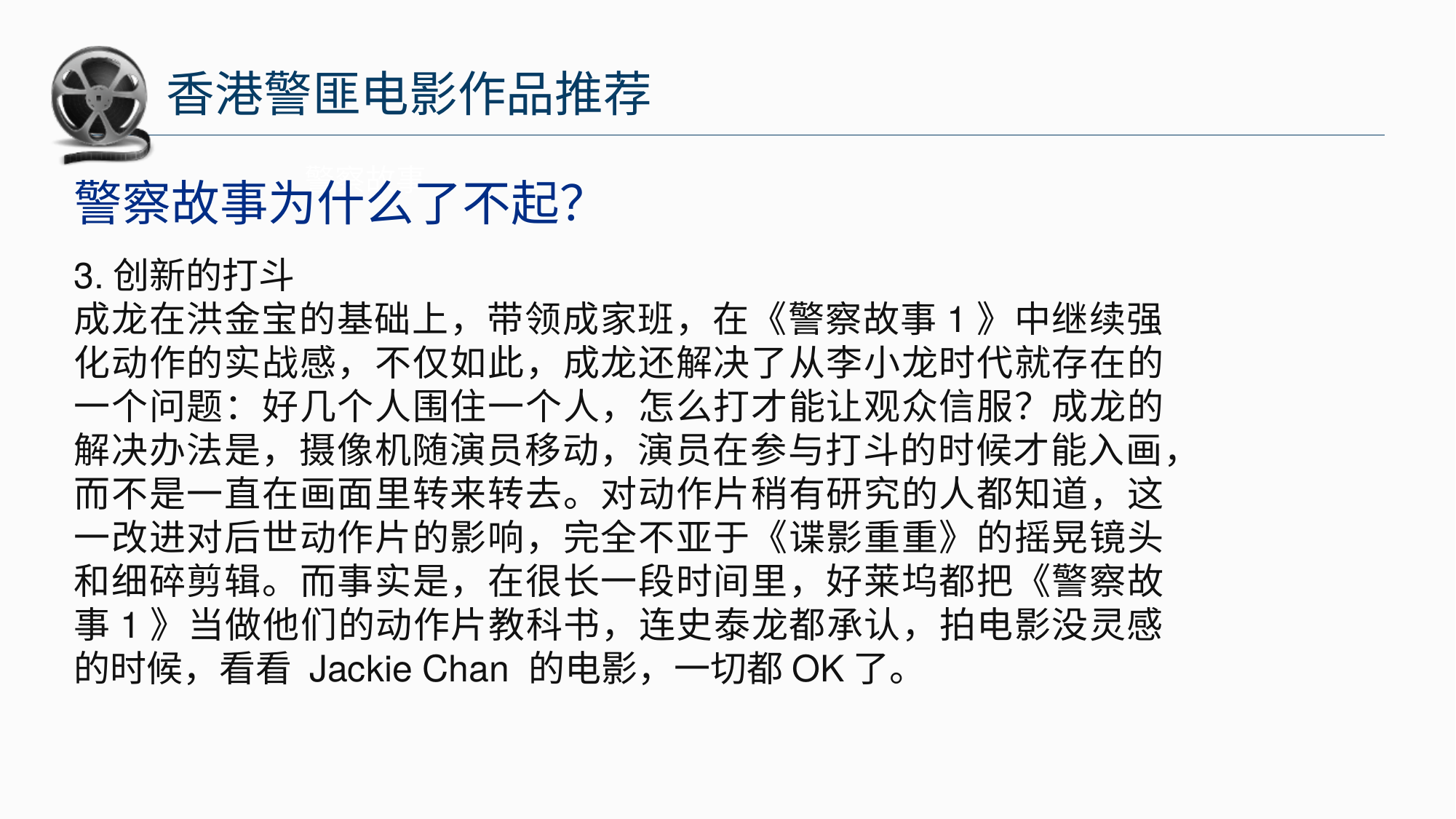

香港警匪电影作品推荐
警察故事
警察故事为什么了不起？
3.创新的打斗
成龙在洪金宝的基础上，带领成家班，在《警察故事1》中继续强化动作的实战感，不仅如此，成龙还解决了从李小龙时代就存在的一个问题：好几个人围住一个人，怎么打才能让观众信服？成龙的解决办法是，摄像机随演员移动，演员在参与打斗的时候才能入画，而不是一直在画面里转来转去。对动作片稍有研究的人都知道，这一改进对后世动作片的影响，完全不亚于《谍影重重》的摇晃镜头和细碎剪辑。而事实是，在很长一段时间里，好莱坞都把《警察故事1》当做他们的动作片教科书，连史泰龙都承认，拍电影没灵感的时候，看看 Jackie Chan 的电影，一切都OK了。